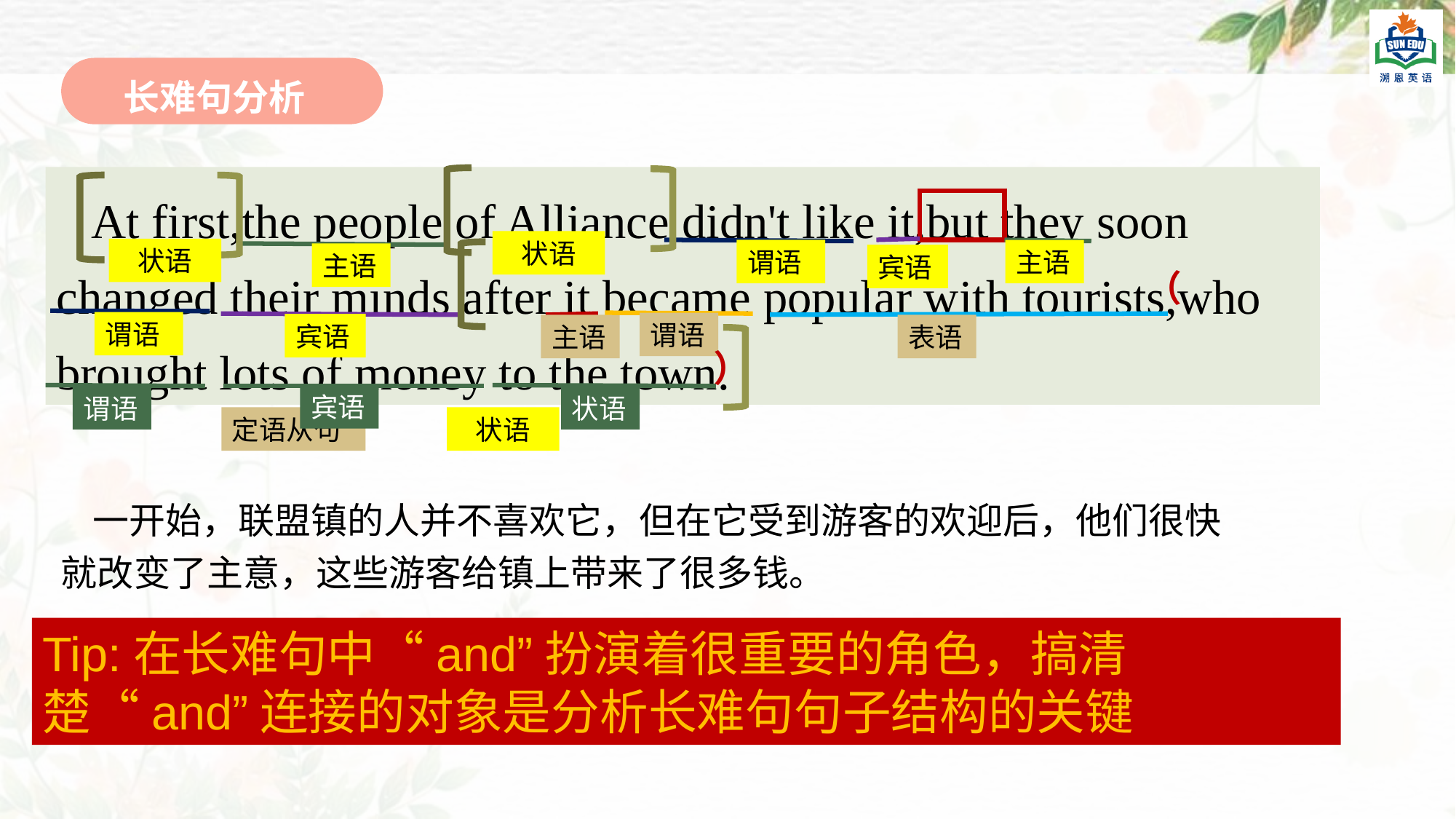

#

长难句分析

At first,the people of Alliance didn't like it,but they soon changed their minds after it became popular with tourists,who brought lots of money to the town.

状语
状语
谓语
主语

主语
宾语
（
谓语
谓语
宾语
主语
表语

）
宾语
谓语
状语
定语从句
状语
一开始，联盟镇的人并不喜欢它，但在它受到游客的欢迎后，他们很快就改变了主意，这些游客给镇上带来了很多钱。
Tip:在长难句中“and”扮演着很重要的角色，搞清楚“and”连接的对象是分析长难句句子结构的关键